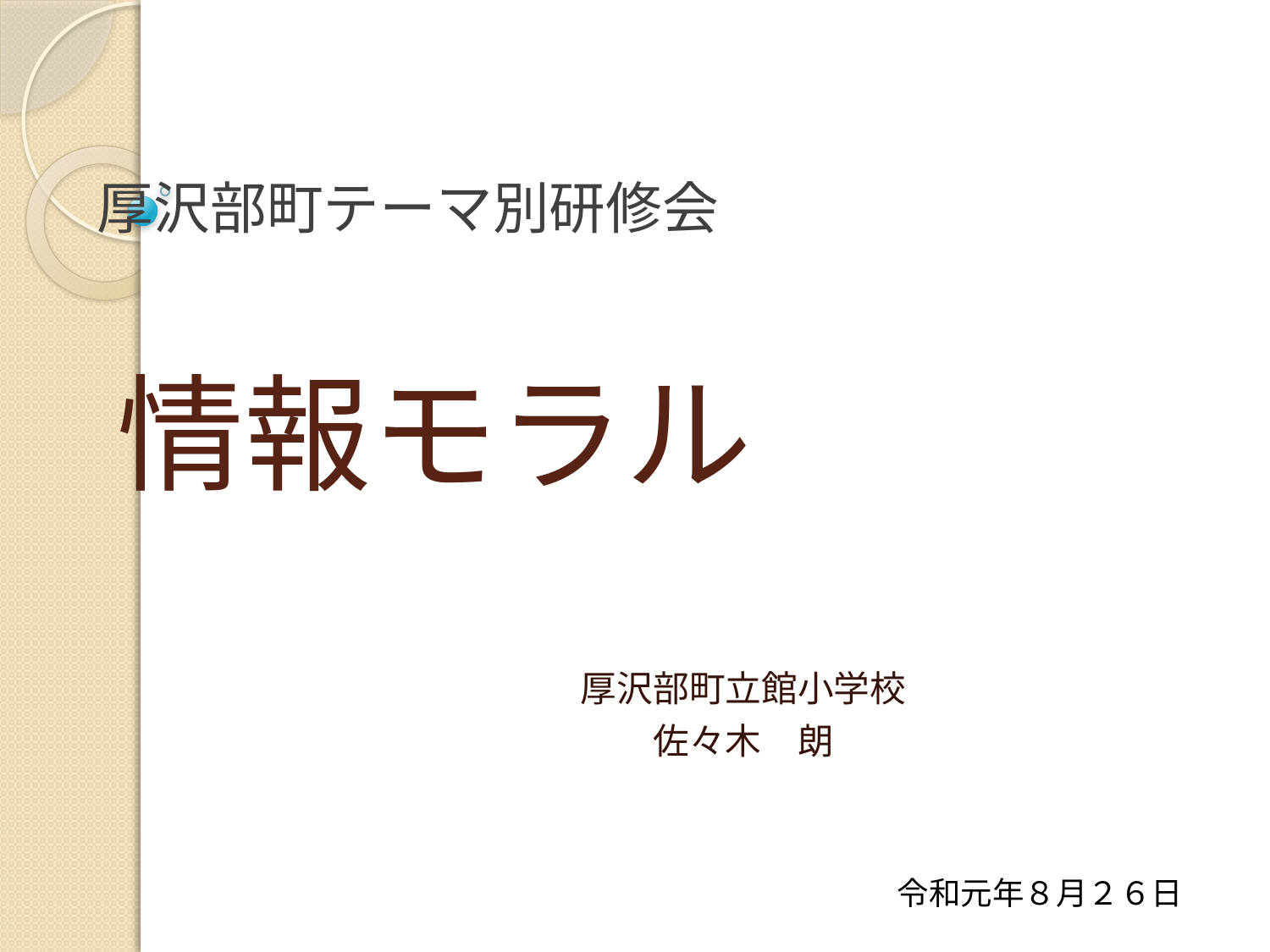

厚沢部町テーマ別研修会
# 情報モラル
厚沢部町立館小学校
　　佐々木　朗
令和元年８月２６日